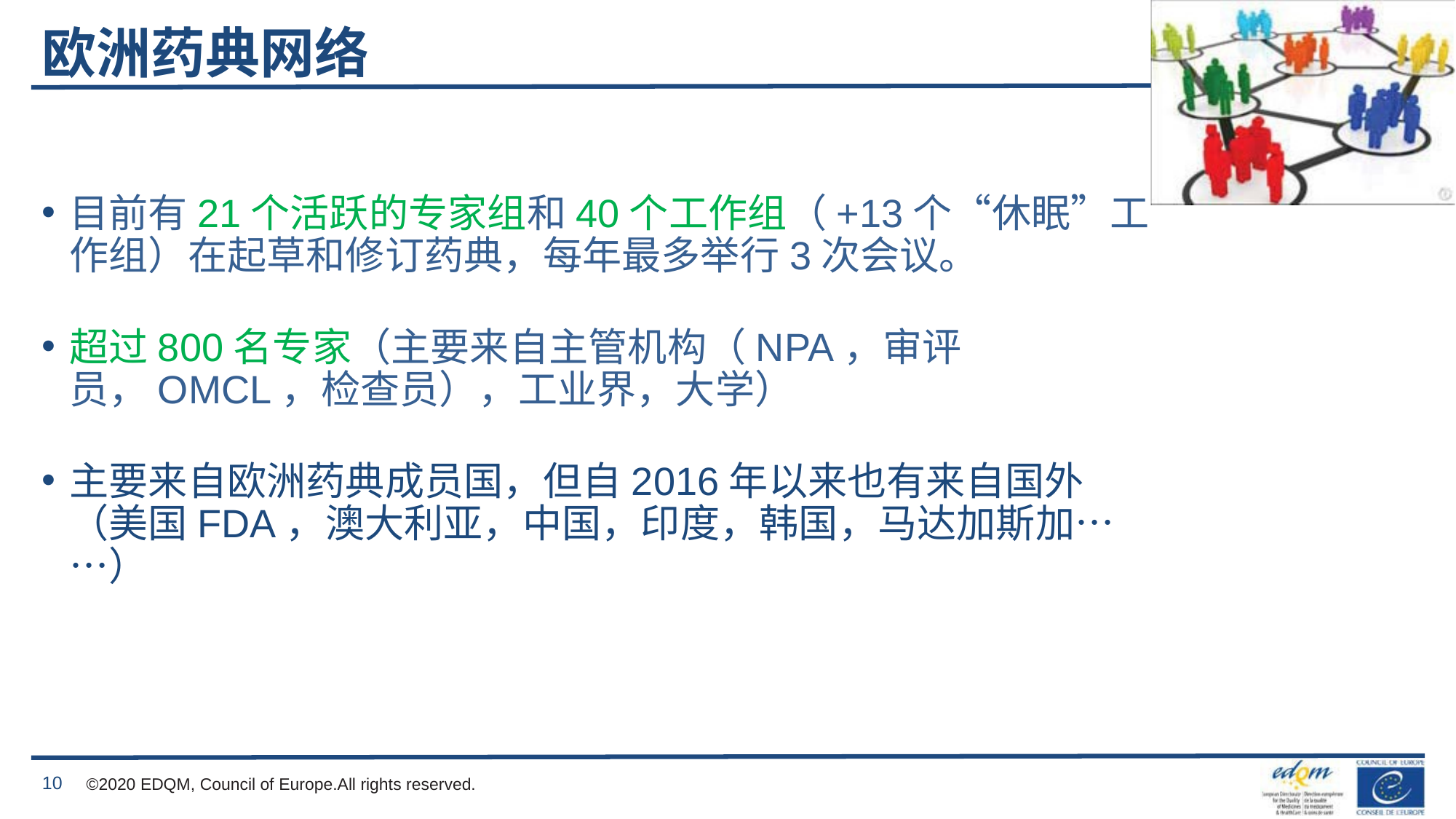

# 欧洲药典网络
目前有21个活跃的专家组和40个工作组（+13个“休眠”工作组）在起草和修订药典，每年最多举行3次会议。

超过800名专家（主要来自主管机构（NPA，审评员，OMCL，检查员），工业界，大学）

主要来自欧洲药典成员国，但自2016年以来也有来自国外（美国FDA，澳大利亚，中国，印度，韩国，马达加斯加……）
10
©2020 EDQM, Council of Europe.All rights reserved.